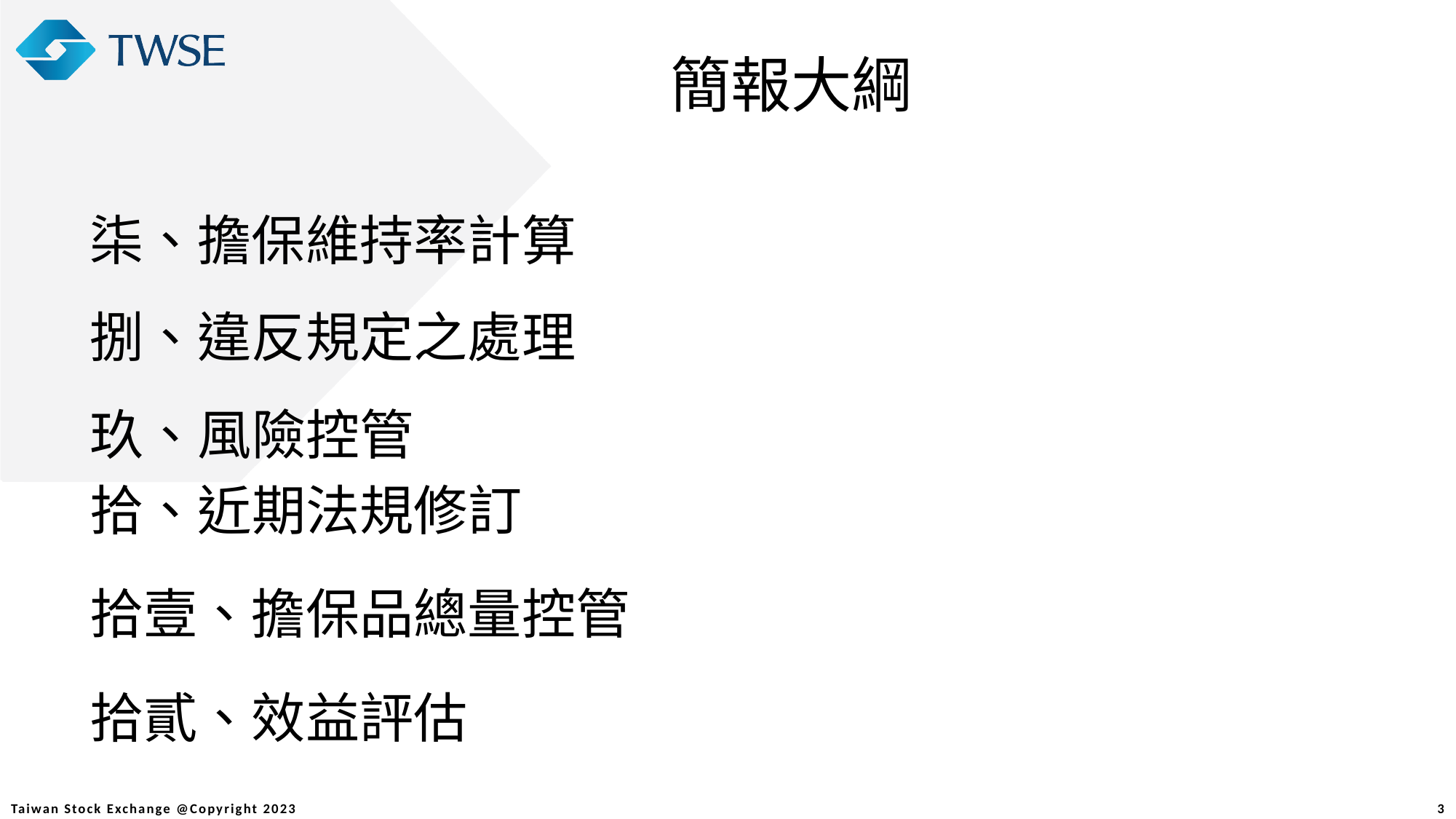

簡報大綱

柒、擔保維持率計算
捌、違反規定之處理
玖、風險控管
拾、近期法規修訂
拾壹、擔保品總量控管
拾貳、效益評估

3